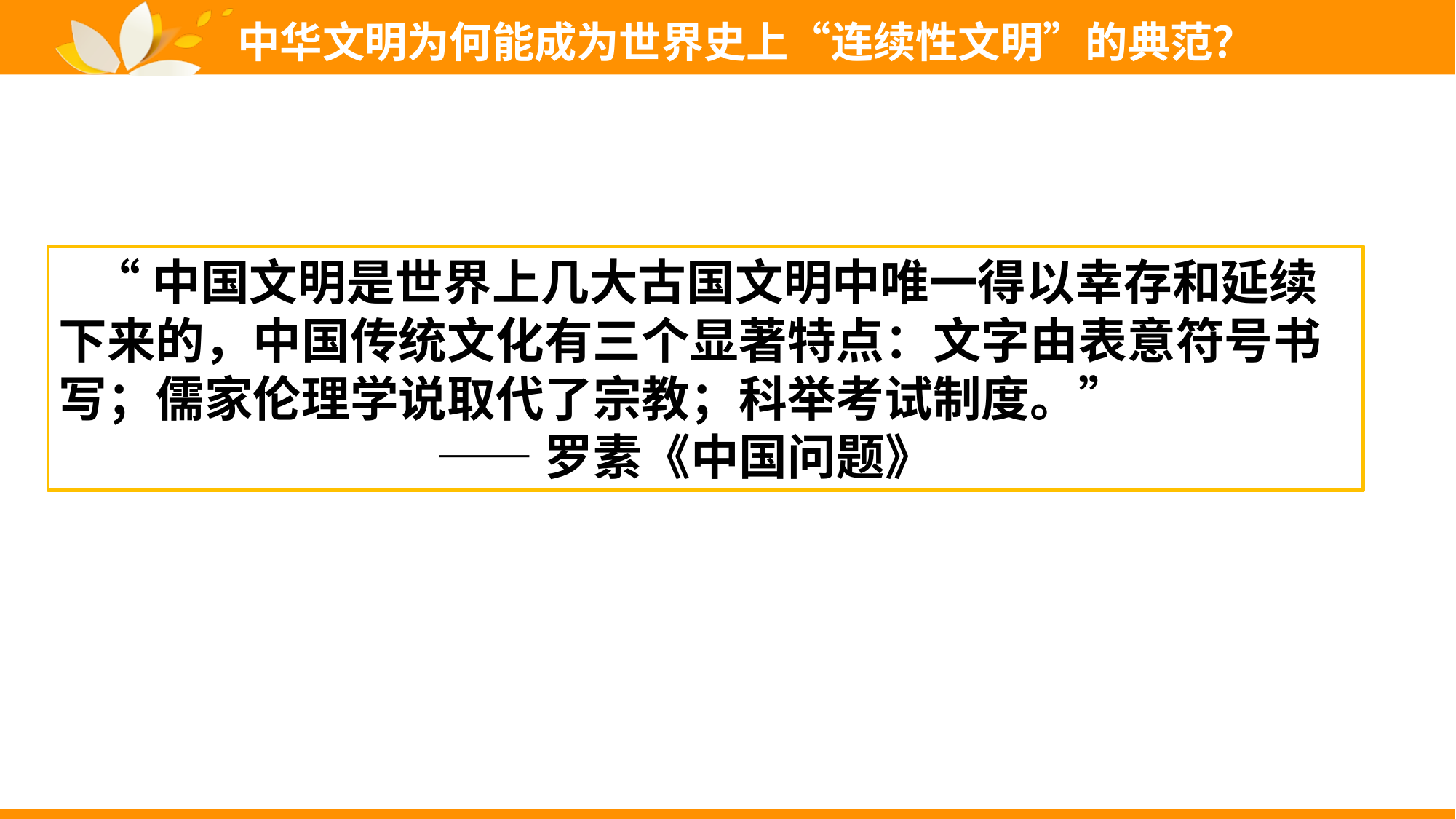

中华文明为何能成为世界史上“连续性文明”的典范？
   “中国文明是世界上几大古国文明中唯一得以幸存和延续下来的，中国传统文化有三个显著特点：文字由表意符号书写；儒家伦理学说取代了宗教；科举考试制度。”
                                  ——罗素《中国问题》